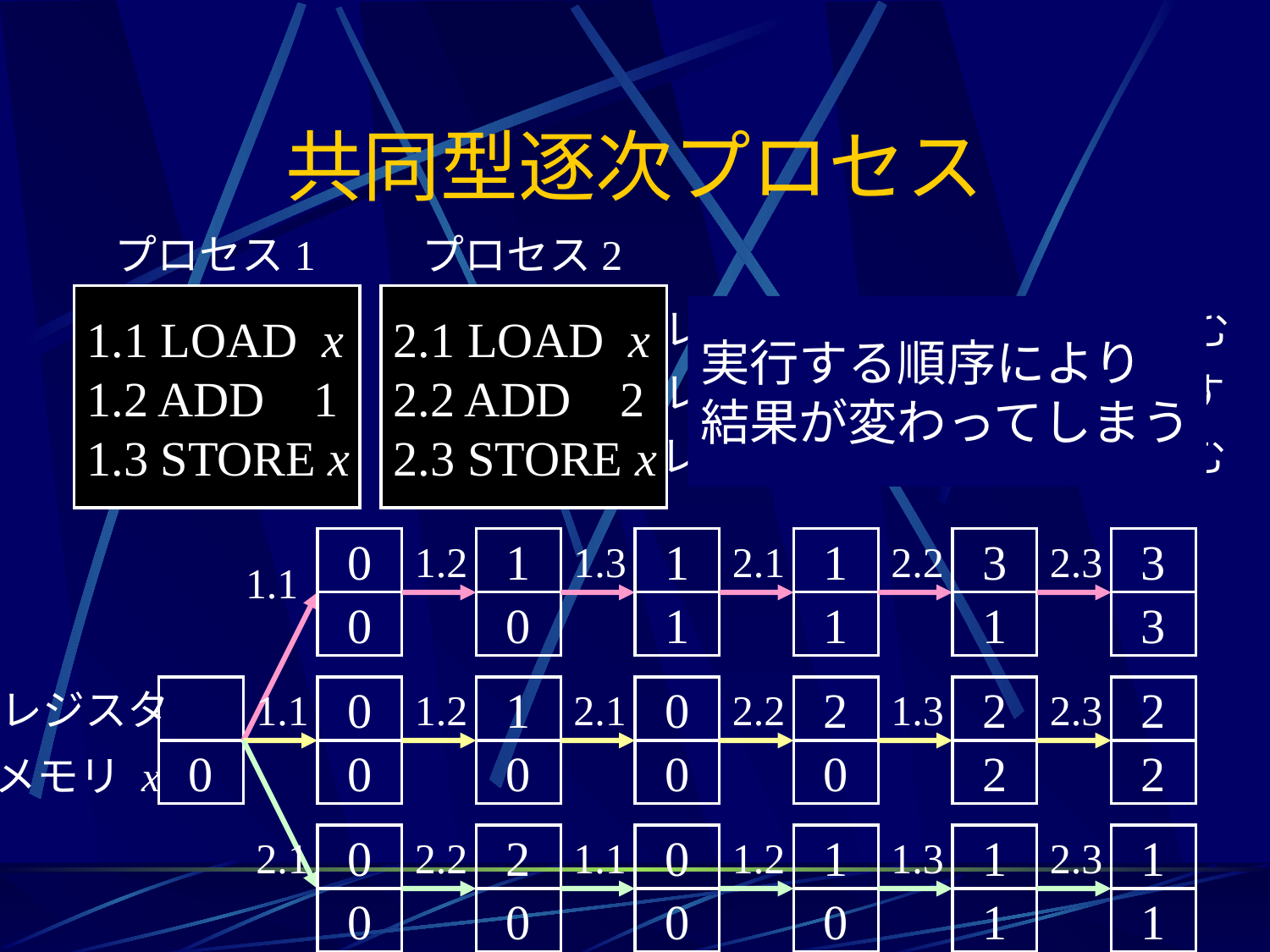

# 共同型逐次プロセス
プロセス1
プロセス2
1.1 LOAD  x
1.2 ADD    1
1.3 STORE x
2.1 LOAD  x
2.2 ADD    2
2.3 STORE x
レジスタに x の値を読み込む
実行する順序により
結果が変わってしまう
レジスタの値に 1 or 2 を足す
レジスタの値を x に書き込む
0
1.1

0
1.2
1

0
1.3
1

1
2.1
1

1
2.2
3

1
2.3
3

3
レジスタ

0
メモリ x
1.1
0

0
1.2
1

0
2.1
0

0
2.2
2

0
1.3
2

2
2.3
2

2

2.1
0
0
2.2
2

0
1.1
0

0
1.2
1

0
1.3
1

1
2.3
1

1